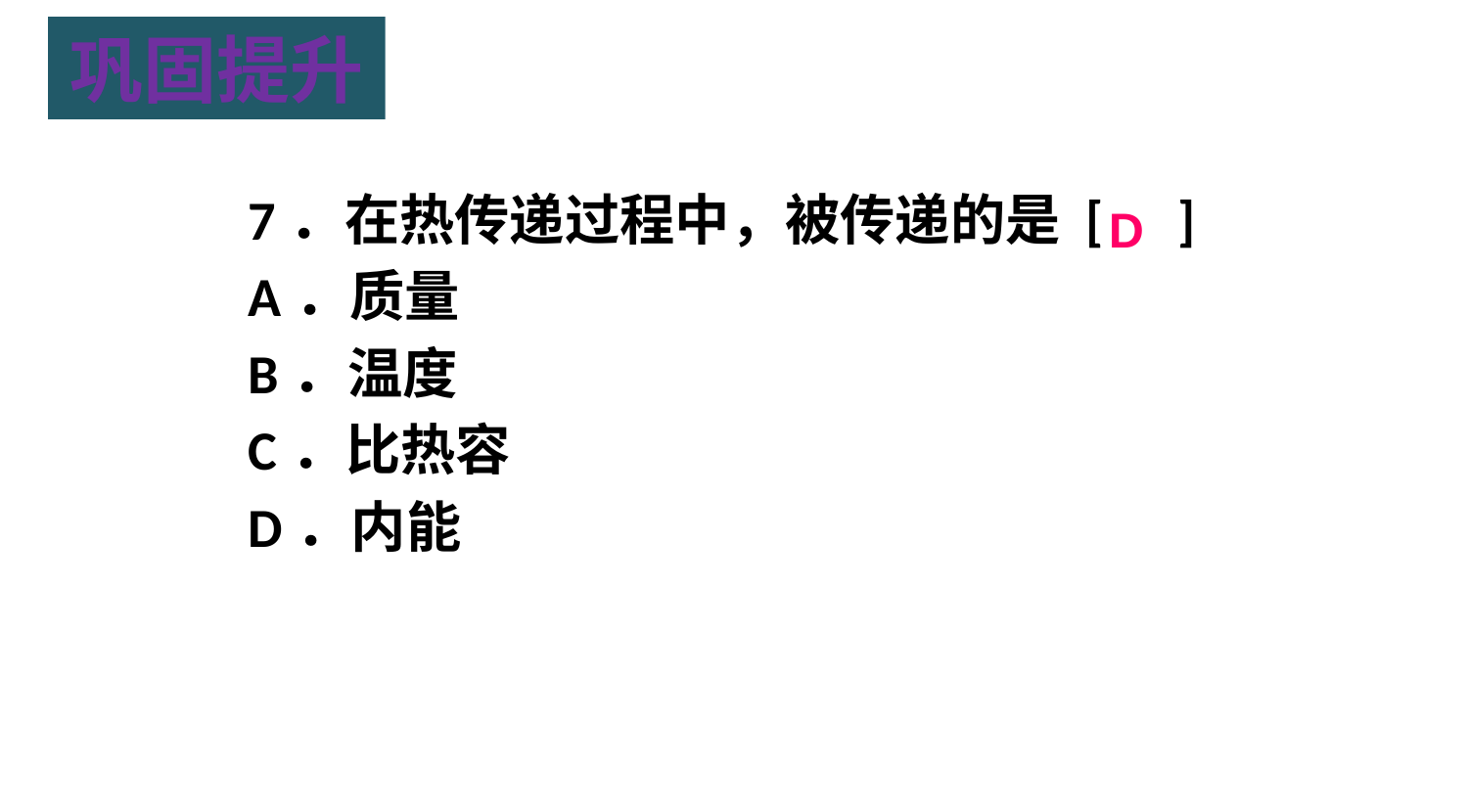

巩固提升
7．在热传递过程中，被传递的是 [      ]
A．质量
B．温度
C．比热容
D．内能
D